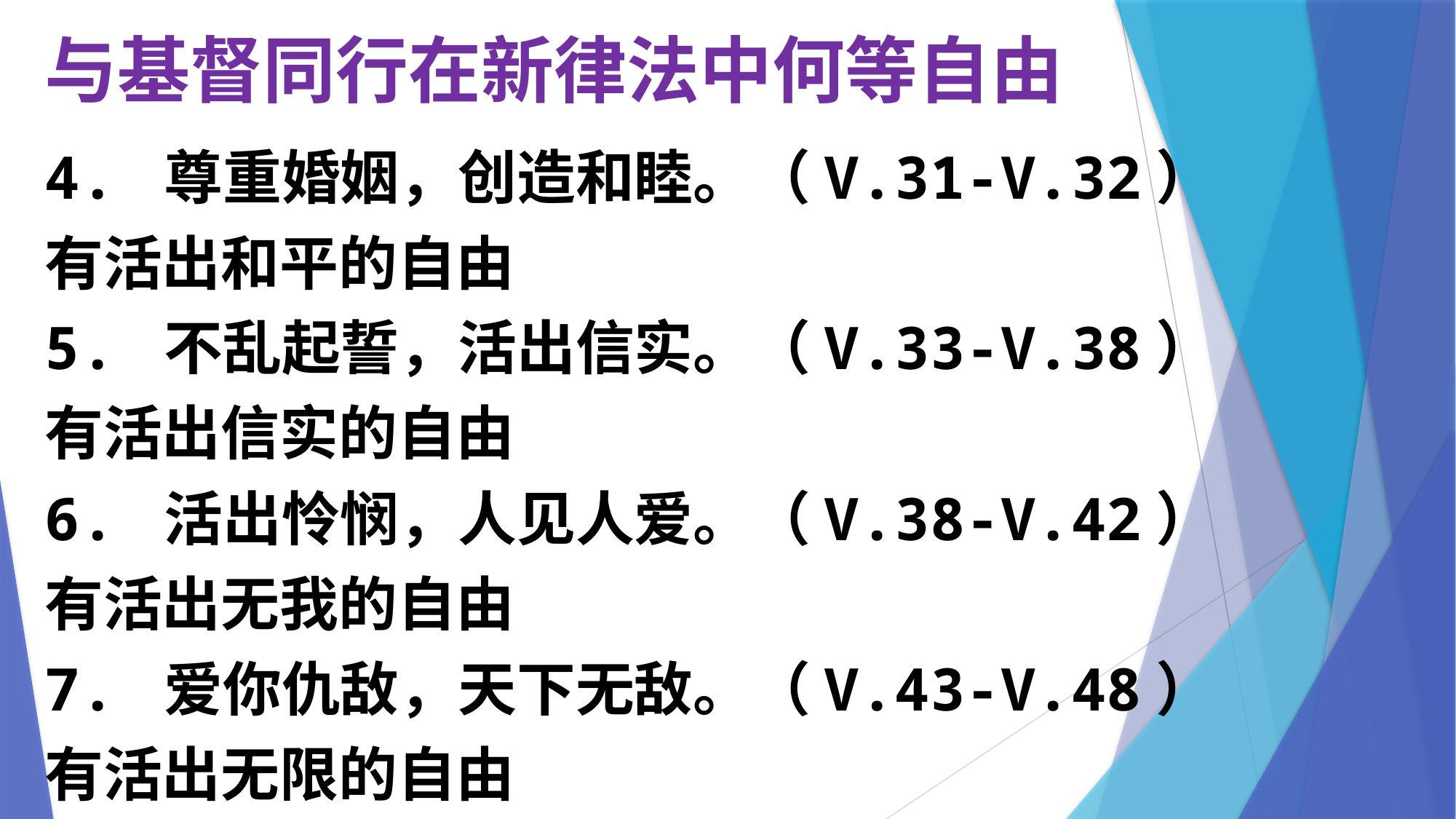

# 与基督同行在新律法中何等自由
4. 尊重婚姻，创造和睦。（V.31-V.32）
有活出和平的自由
5. 不乱起誓，活出信实。（V.33-V.38）
有活出信实的自由
6. 活出怜悯，人见人爱。（V.38-V.42）
有活出无我的自由
7. 爱你仇敌，天下无敌。（V.43-V.48）
有活出无限的自由